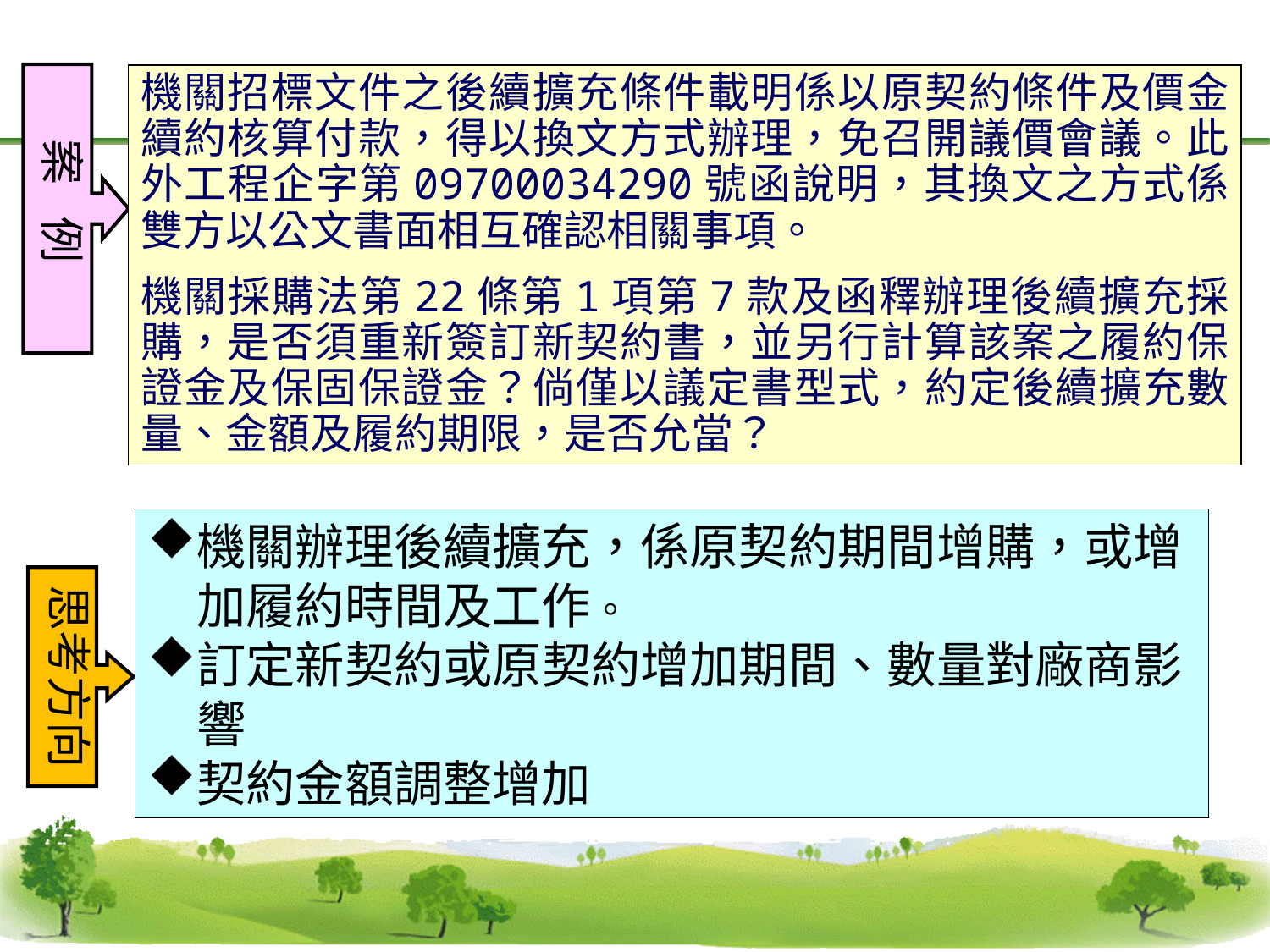

機關招標文件之後續擴充條件載明係以原契約條件及價金續約核算付款，得以換文方式辦理，免召開議價會議。此外工程企字第09700034290號函說明，其換文之方式係雙方以公文書面相互確認相關事項。
機關採購法第22條第1項第7款及函釋辦理後續擴充採購，是否須重新簽訂新契約書，並另行計算該案之履約保證金及保固保證金？倘僅以議定書型式，約定後續擴充數量、金額及履約期限，是否允當？
案   例
機關辦理後續擴充，係原契約期間增購，或增加履約時間及工作。
訂定新契約或原契約增加期間、數量對廠商影響
契約金額調整增加
思考方向